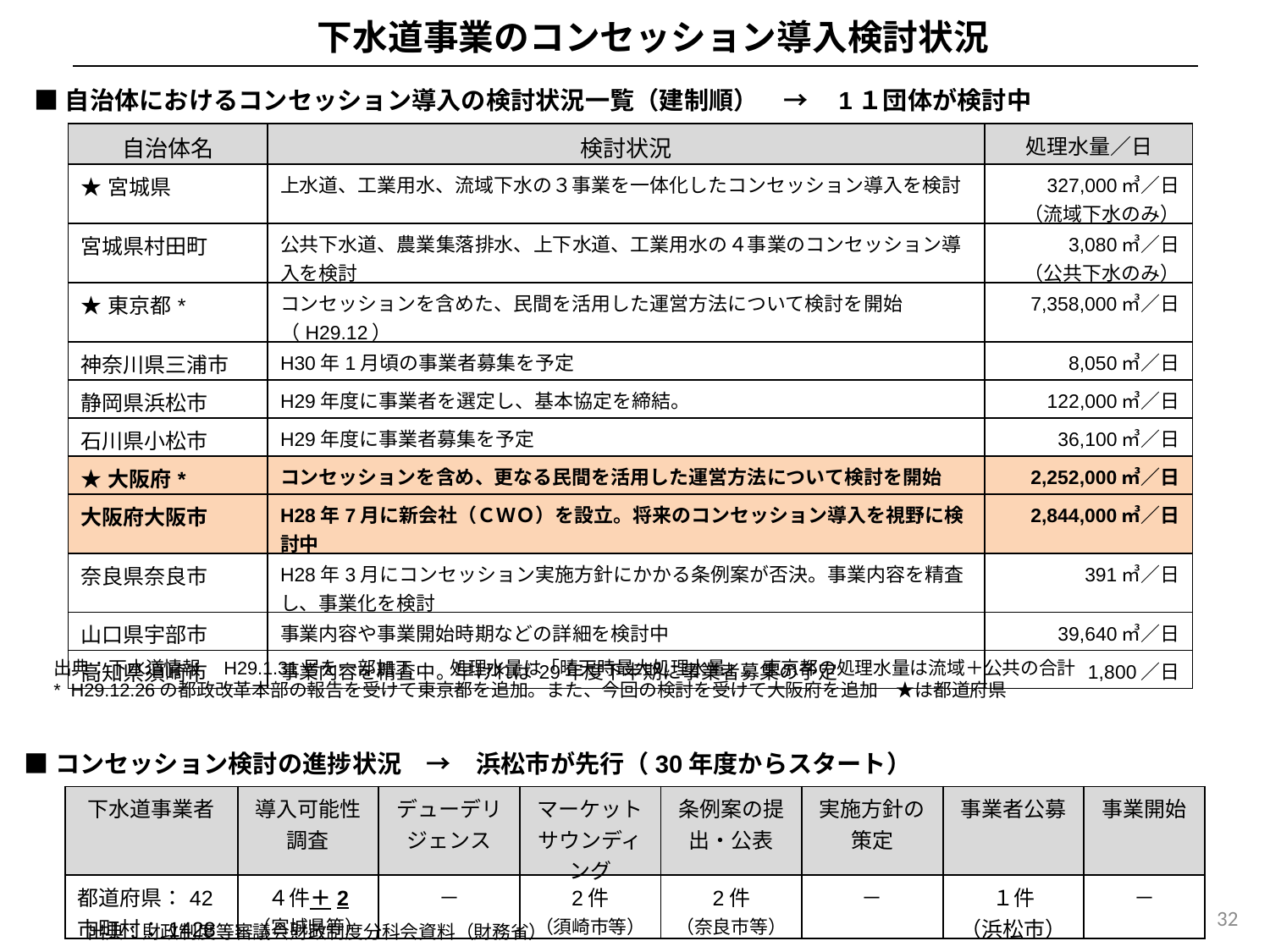

下水道事業のコンセッション導入検討状況
■自治体におけるコンセッション導入の検討状況一覧（建制順）　→　1１団体が検討中
| 自治体名 | 検討状況 | 処理水量／日 |
| --- | --- | --- |
| ★宮城県 | 上水道、工業用水、流域下水の３事業を一体化したコンセッション導入を検討 | 327,000㎥／日 （流域下水のみ） |
| 宮城県村田町 | 公共下水道、農業集落排水、上下水道、工業用水の４事業のコンセッション導入を検討 | 3,080㎥／日 （公共下水のみ） |
| ★東京都\* | コンセッションを含めた、民間を活用した運営方法について検討を開始（H29.12） | 7,358,000㎥／日 |
| 神奈川県三浦市 | H30年1月頃の事業者募集を予定 | 8,050㎥／日 |
| 静岡県浜松市 | H29年度に事業者を選定し、基本協定を締結。 | 122,000㎥／日 |
| 石川県小松市 | H29年度に事業者募集を予定 | 36,100㎥／日 |
| ★大阪府\* | コンセッションを含め、更なる民間を活用した運営方法について検討を開始 | 2,252,000㎥／日 |
| 大阪府大阪市 | H28年7月に新会社（ＣＷＯ）を設立。将来のコンセッション導入を視野に検討中 | 2,844,000㎥／日 |
| 奈良県奈良市 | H28年3月にコンセッション実施方針にかかる条例案が否決。事業内容を精査し、事業化を検討 | 391㎥／日 |
| 山口県宇部市 | 事業内容や事業開始時期などの詳細を検討中 | 39,640㎥／日 |
| 高知県須崎市 | 事業内容を精査中。早ければ29年度下半期に事業者募集の予定 | 1,800／日 |
出典：下水道情報　H29.1.31号を一部加工　　処理水量は「晴天時最大処理水量」。東京都の処理水量は流域＋公共の合計
*  H29.12.26の都政改革本部の報告を受けて東京都を追加。また、今回の検討を受けて大阪府を追加　★は都道府県
■コンセッション検討の進捗状況　→　浜松市が先行（30年度からスタート）
| 下水道事業者 | 導入可能性調査 | デューデリジェンス | マーケットサウンディング | 条例案の提出・公表 | 実施方針の策定 | 事業者公募 | 事業開始 |
| --- | --- | --- | --- | --- | --- | --- | --- |
| 都道府県：42 市町村：1428 | ４件＋2 （宮城県等） | － | 2件 （須崎市等） | 2件 （奈良市等） | － | １件 （浜松市） | － |

32
出典：財政制度等審議会財政制度分科会資料（財務省）